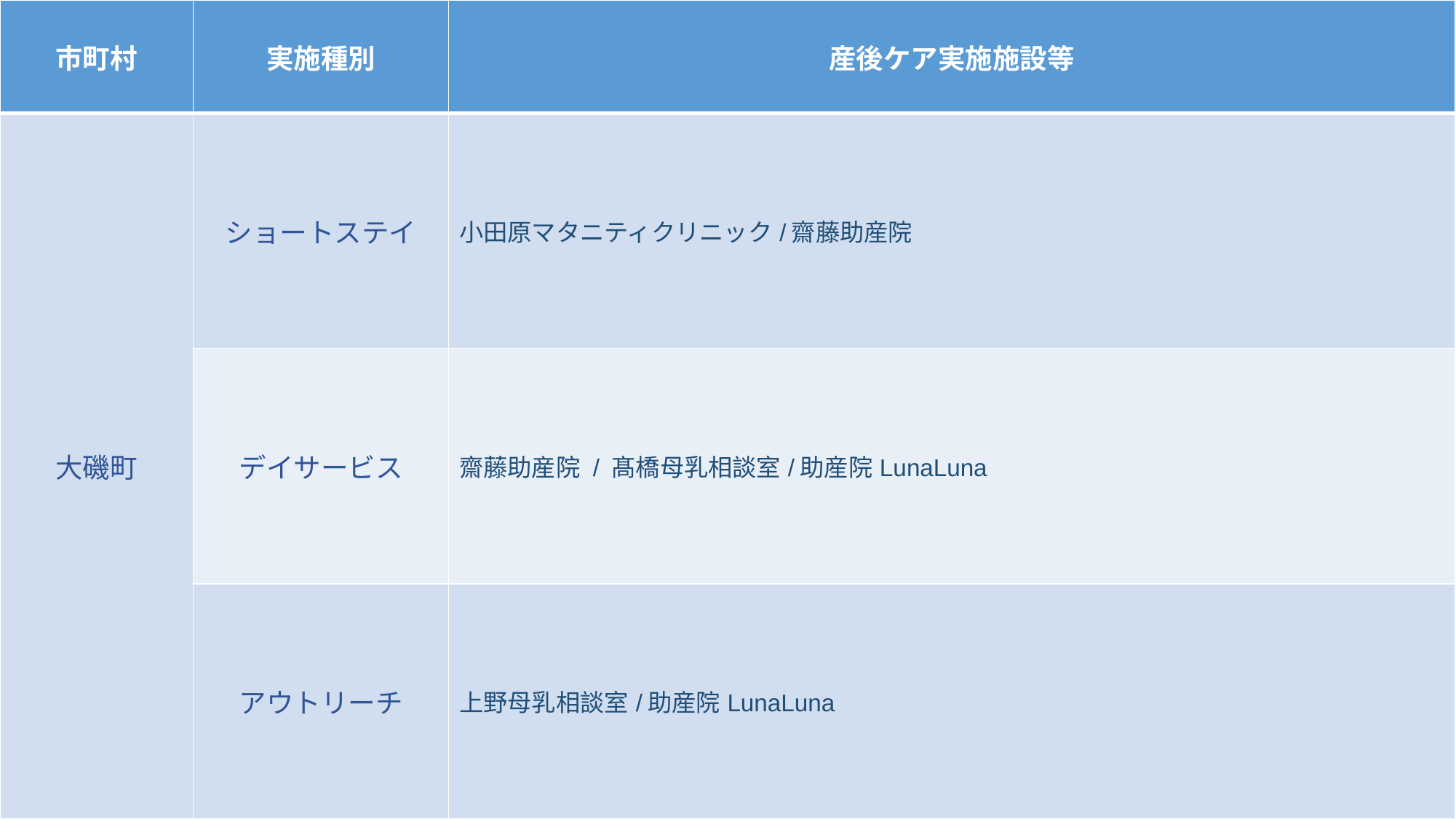

| 市町村 | 実施種別 | 産後ケア実施施設等 |
| --- | --- | --- |
| 大磯町 | ショートステイ | 小田原マタニティクリニック/齋藤助産院 |
|  | デイサービス | 齋藤助産院 / 髙橋母乳相談室/助産院LunaLuna |
|  | アウトリーチ | 上野母乳相談室/助産院LunaLuna |